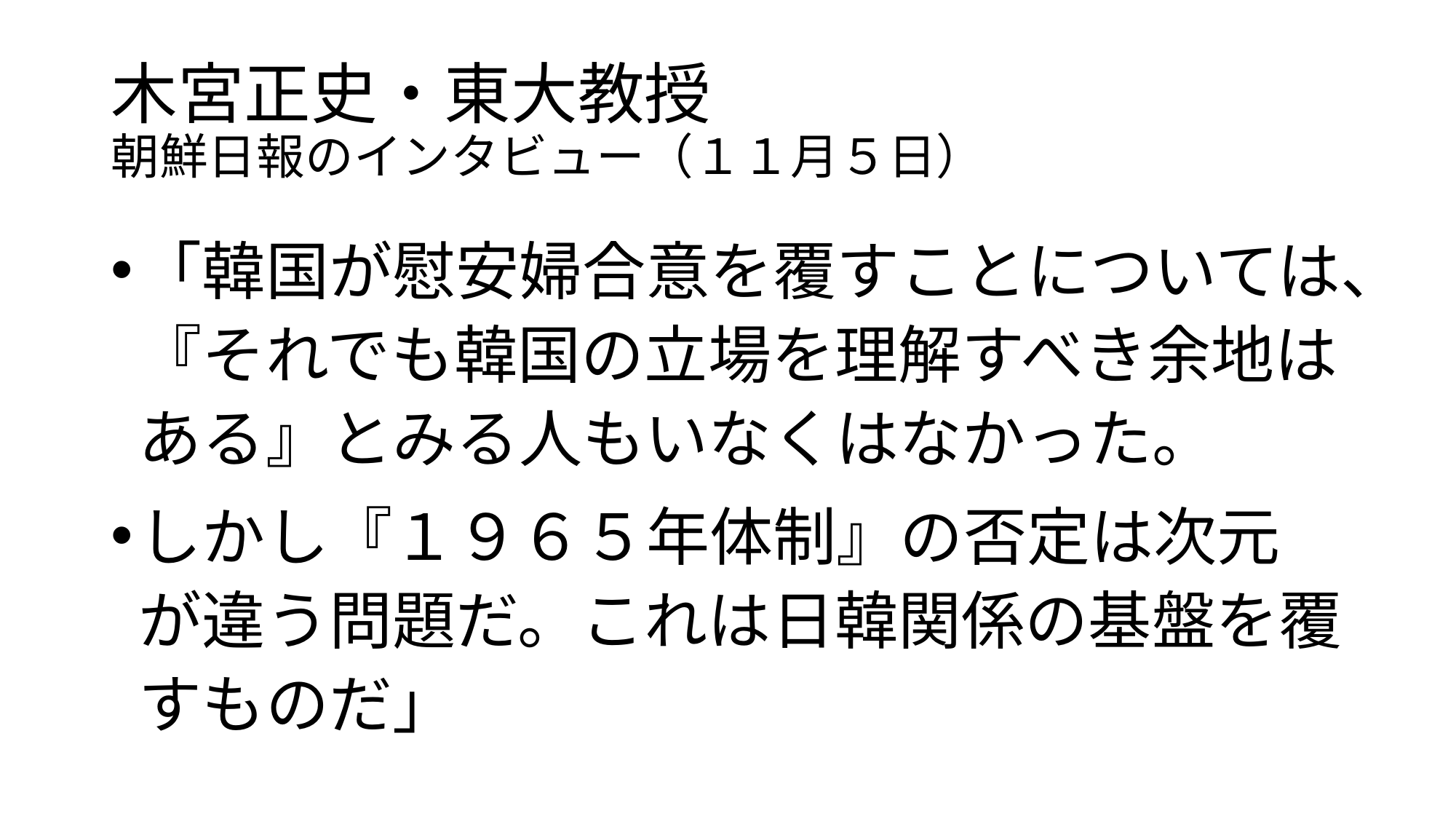

# 木宮正史・東大教授　 朝鮮日報のインタビュー（１１月５日）
「韓国が慰安婦合意を覆すことについては、『それでも韓国の立場を理解すべき余地はある』とみる人もいなくはなかった。
しかし『１９６５年体制』の否定は次元が違う問題だ。これは日韓関係の基盤を覆すものだ」